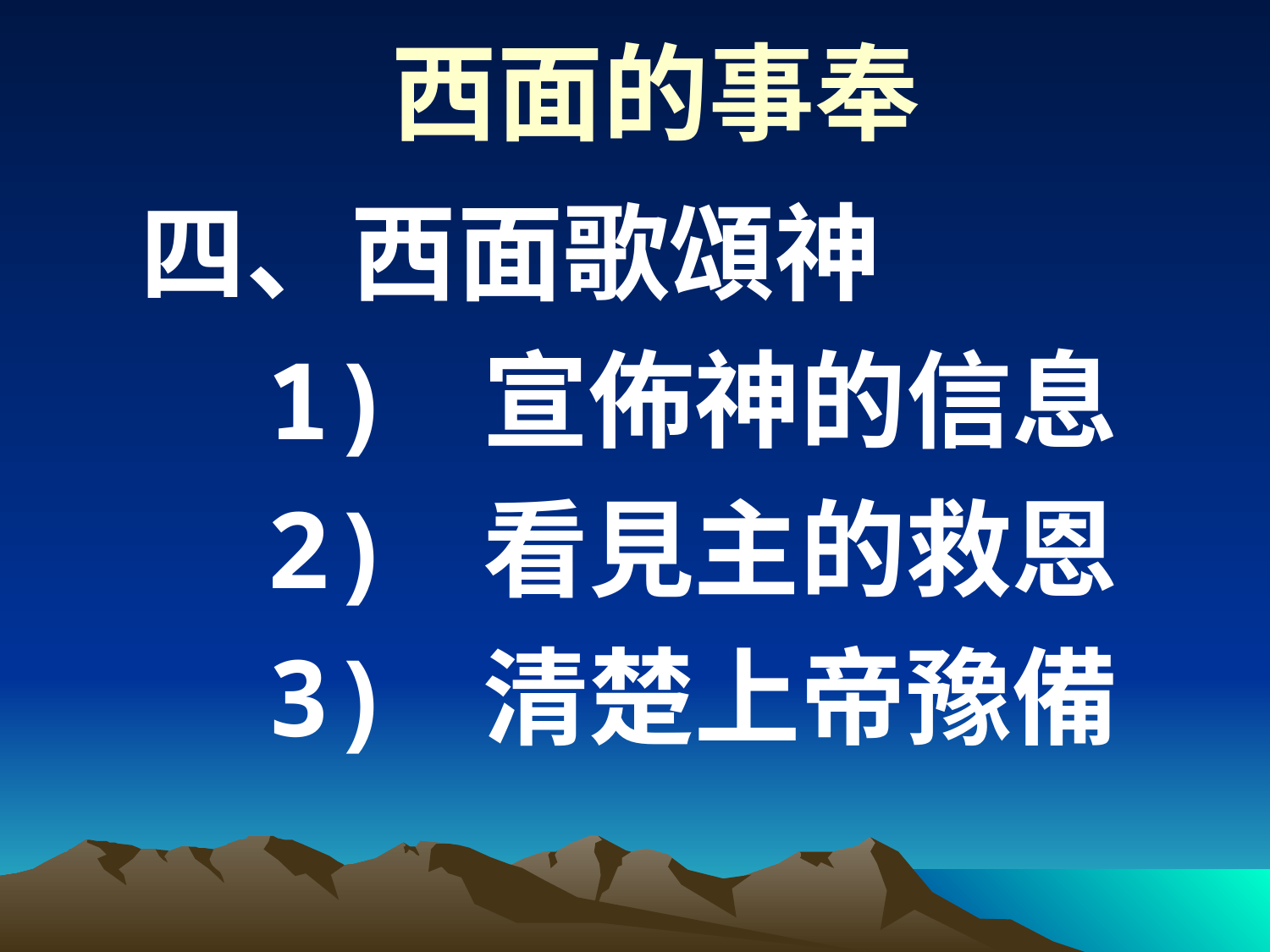

# 西面的事奉
四、西面歌頌神
	1) 宣佈神的信息
	2) 看見主的救恩
	3) 清楚上帝豫備